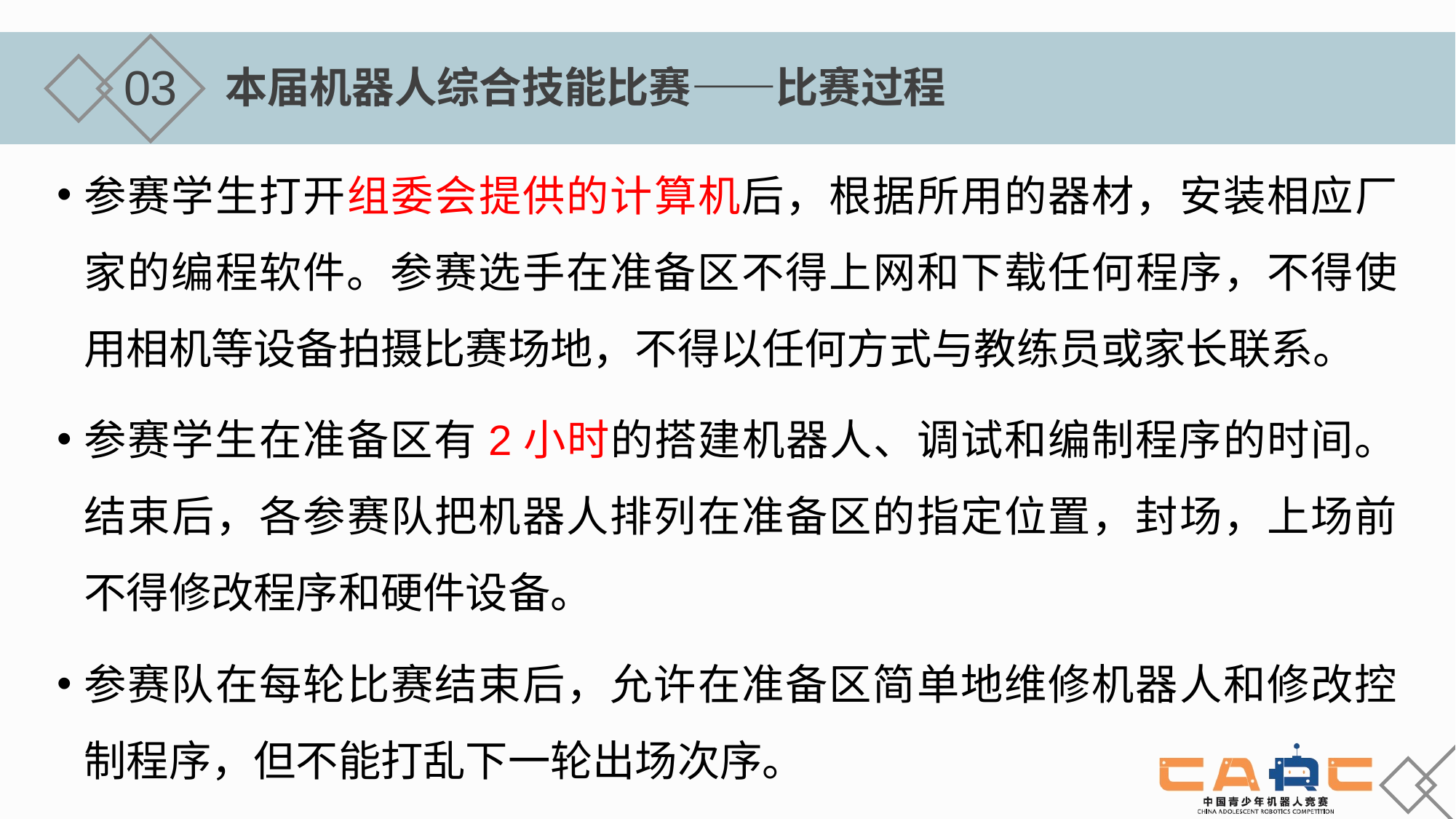

03
本届机器人综合技能比赛——比赛过程

参赛学生打开组委会提供的计算机后，根据所用的器材，安装相应厂家的编程软件。参赛选手在准备区不得上网和下载任何程序，不得使用相机等设备拍摄比赛场地，不得以任何方式与教练员或家长联系。
参赛学生在准备区有2小时的搭建机器人、调试和编制程序的时间。结束后，各参赛队把机器人排列在准备区的指定位置，封场，上场前不得修改程序和硬件设备。
参赛队在每轮比赛结束后，允许在准备区简单地维修机器人和修改控制程序，但不能打乱下一轮出场次序。